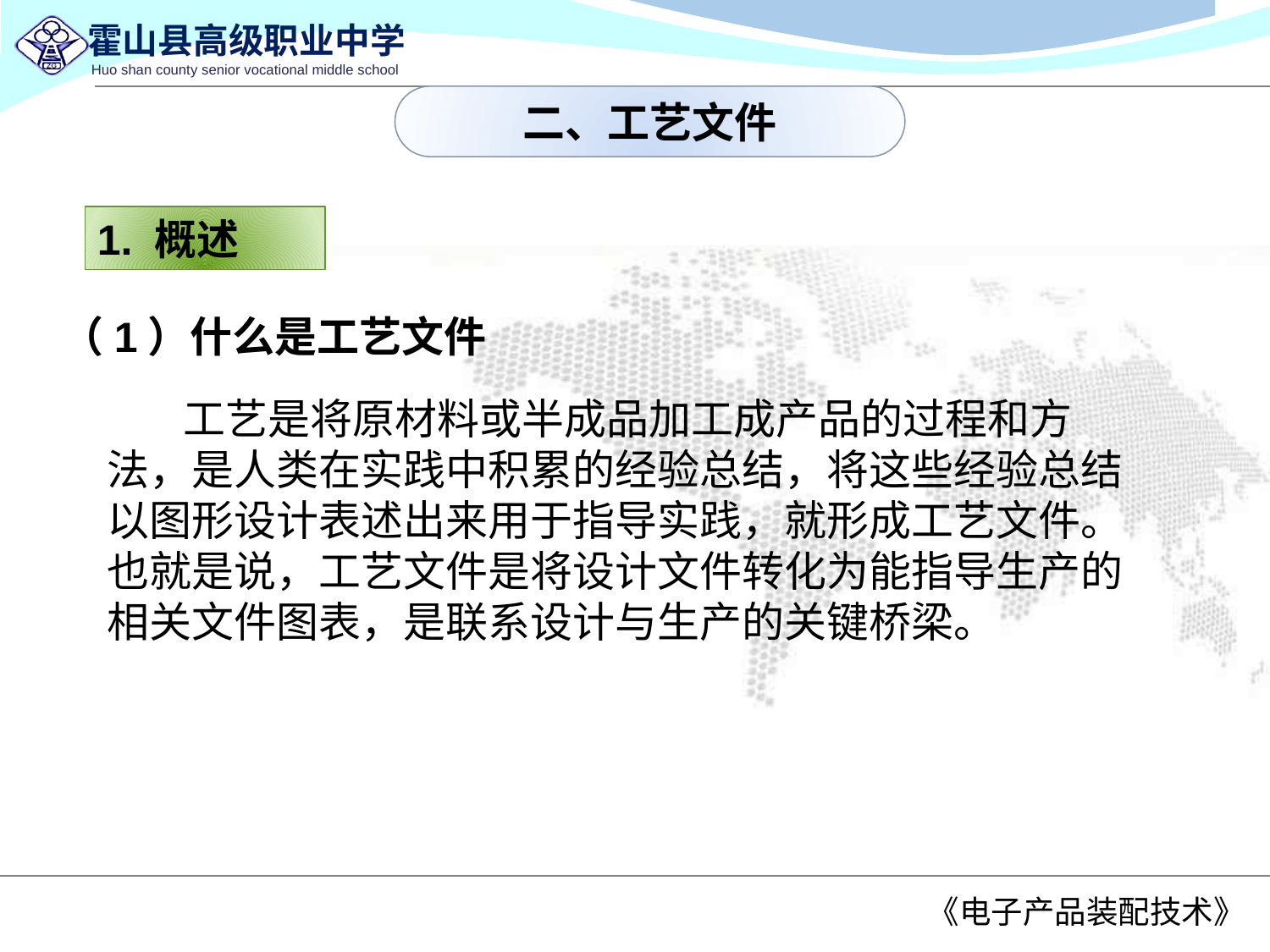

二、工艺文件
1. 概述
（1）什么是工艺文件
       工艺是将原材料或半成品加工成产品的过程和方法，是人类在实践中积累的经验总结，将这些经验总结以图形设计表述出来用于指导实践，就形成工艺文件。也就是说，工艺文件是将设计文件转化为能指导生产的相关文件图表，是联系设计与生产的关键桥梁。